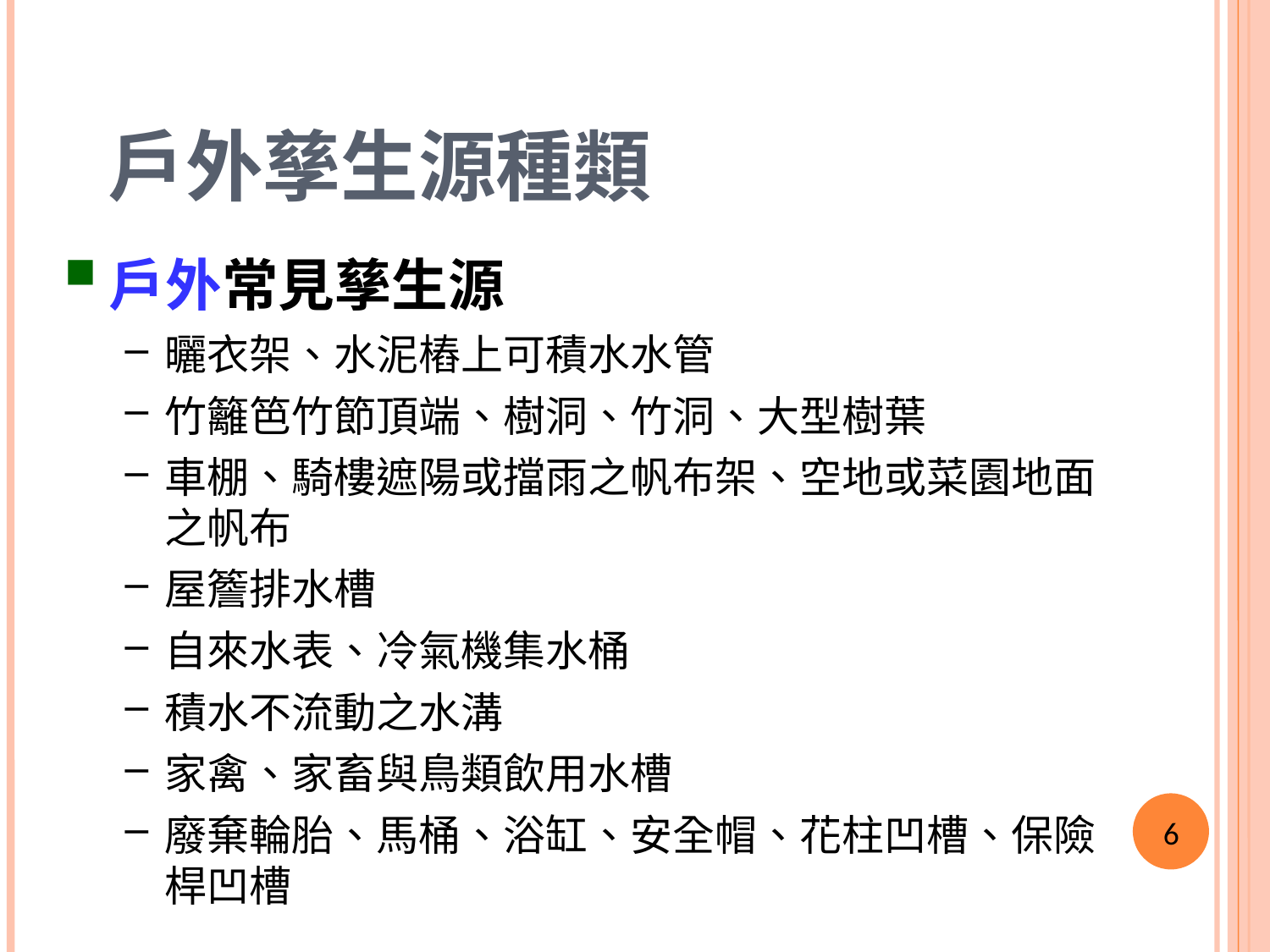

戶外孳生源種類
戶外常見孳生源
曬衣架、水泥樁上可積水水管
竹籬笆竹節頂端、樹洞、竹洞、大型樹葉
車棚、騎樓遮陽或擋雨之帆布架、空地或菜園地面之帆布
屋簷排水槽
自來水表、冷氣機集水桶
積水不流動之水溝
家禽、家畜與鳥類飲用水槽
廢棄輪胎、馬桶、浴缸、安全帽、花柱凹槽、保險桿凹槽
6